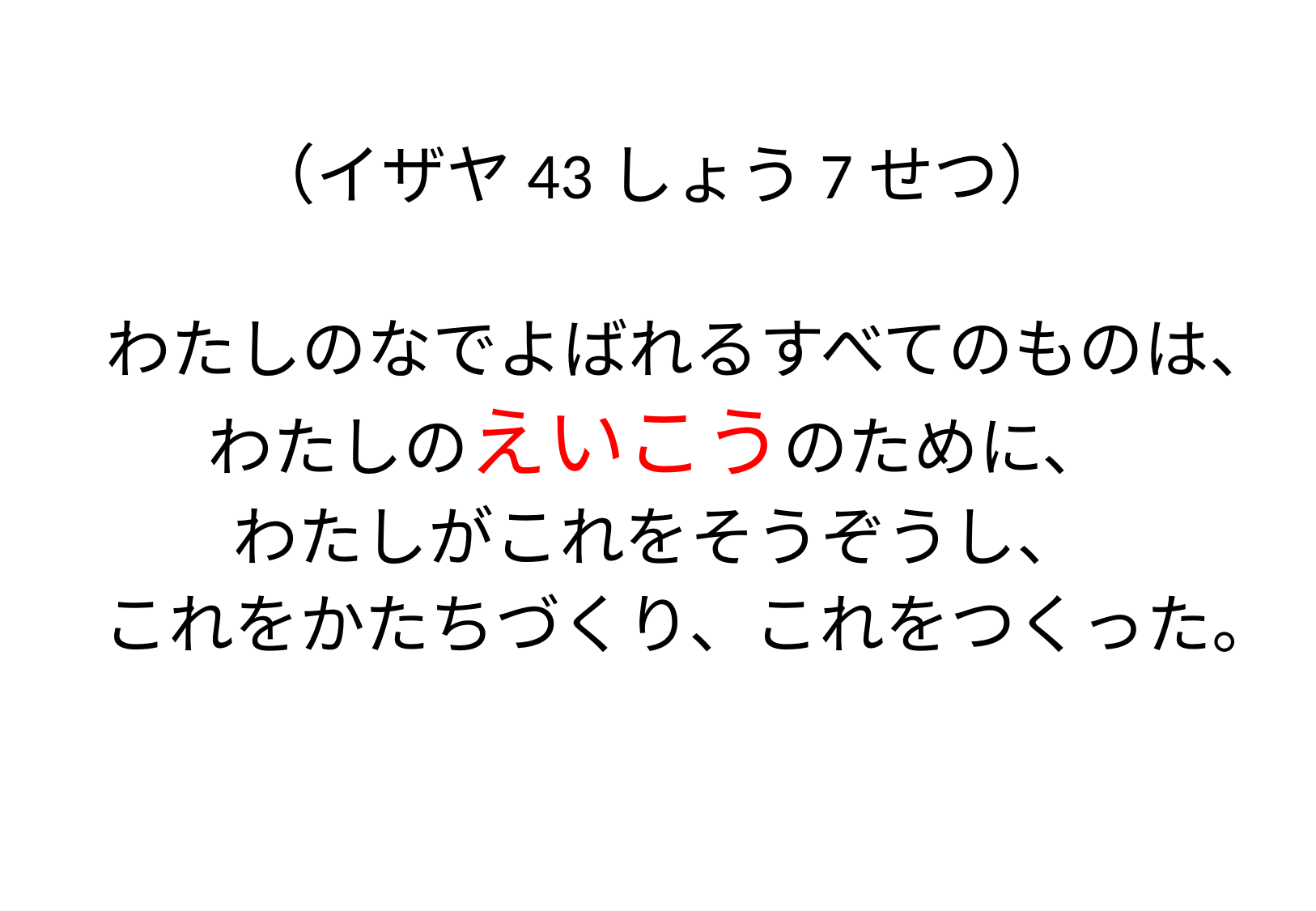

（イザヤ43しょう7せつ）

わたしのなでよばれるすべてのものは、
わたしのえいこうのために、
わたしがこれをそうぞうし、
これをかたちづくり、これをつくった。